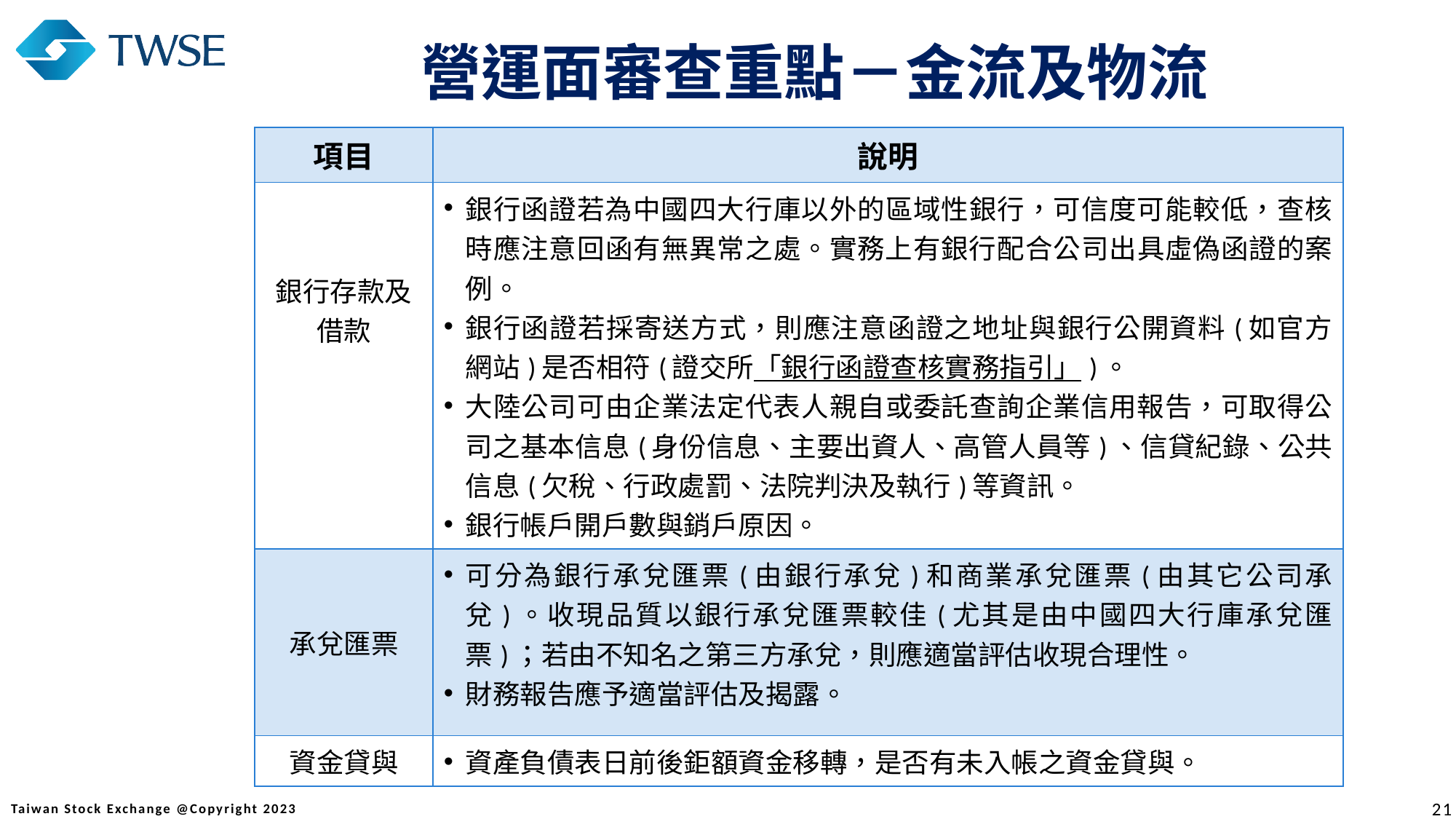

營運面審查重點－金流及物流
| 項目 | 說明 |
| --- | --- |
| 銀行存款及借款 | 銀行函證若為中國四大行庫以外的區域性銀行，可信度可能較低，查核時應注意回函有無異常之處。實務上有銀行配合公司出具虛偽函證的案例。 銀行函證若採寄送方式，則應注意函證之地址與銀行公開資料(如官方網站)是否相符(證交所「銀行函證查核實務指引」)。 大陸公司可由企業法定代表人親自或委託查詢企業信用報告，可取得公司之基本信息(身份信息、主要出資人、高管人員等)、信貸紀錄、公共信息(欠稅、行政處罰、法院判決及執行)等資訊。 銀行帳戶開戶數與銷戶原因。 |
| 承兌匯票 | 可分為銀行承兌匯票(由銀行承兌)和商業承兌匯票(由其它公司承兌)。收現品質以銀行承兌匯票較佳(尤其是由中國四大行庫承兌匯票)；若由不知名之第三方承兌，則應適當評估收現合理性。 財務報告應予適當評估及揭露。 |
| 資金貸與 | 資產負債表日前後鉅額資金移轉，是否有未入帳之資金貸與。 |
21